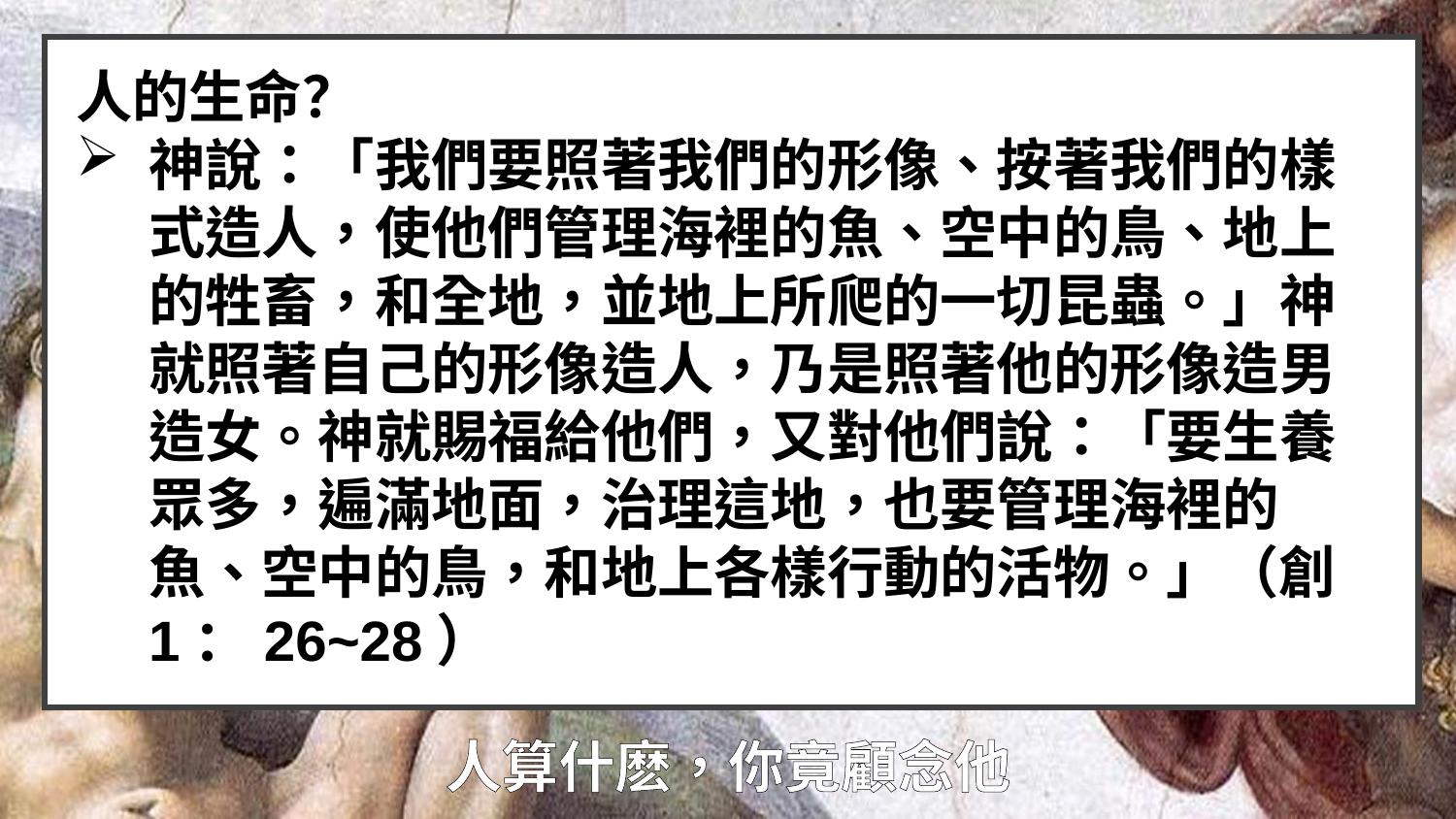

人的生命？
神說：「我們要照著我們的形像、按著我們的樣式造人，使他們管理海裡的魚、空中的鳥、地上的牲畜，和全地，並地上所爬的一切昆蟲。」神就照著自己的形像造人，乃是照著他的形像造男造女。神就賜福給他們，又對他們說：「要生養眾多，遍滿地面，治理這地，也要管理海裡的魚、空中的鳥，和地上各樣行動的活物。」（創 1：26~28）
# 人算什麽，你竟顧念他